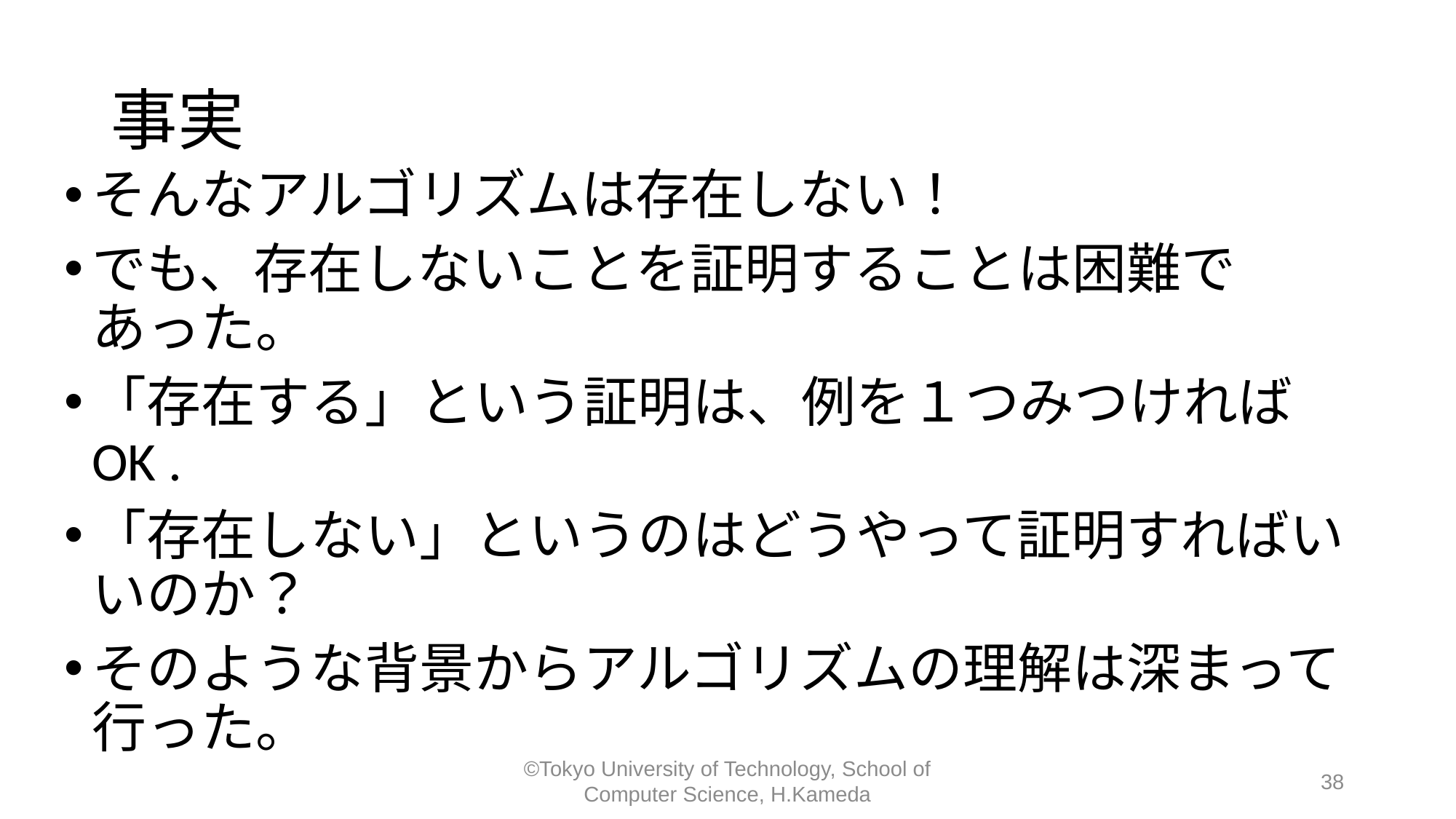

# 事実
そんなアルゴリズムは存在しない！
でも、存在しないことを証明することは困難であった。
「存在する」という証明は、例を１つみつければOK .
「存在しない」というのはどうやって証明すればいいのか？
そのような背景からアルゴリズムの理解は深まって行った。
©Tokyo University of Technology, School of Computer Science, H.Kameda
38